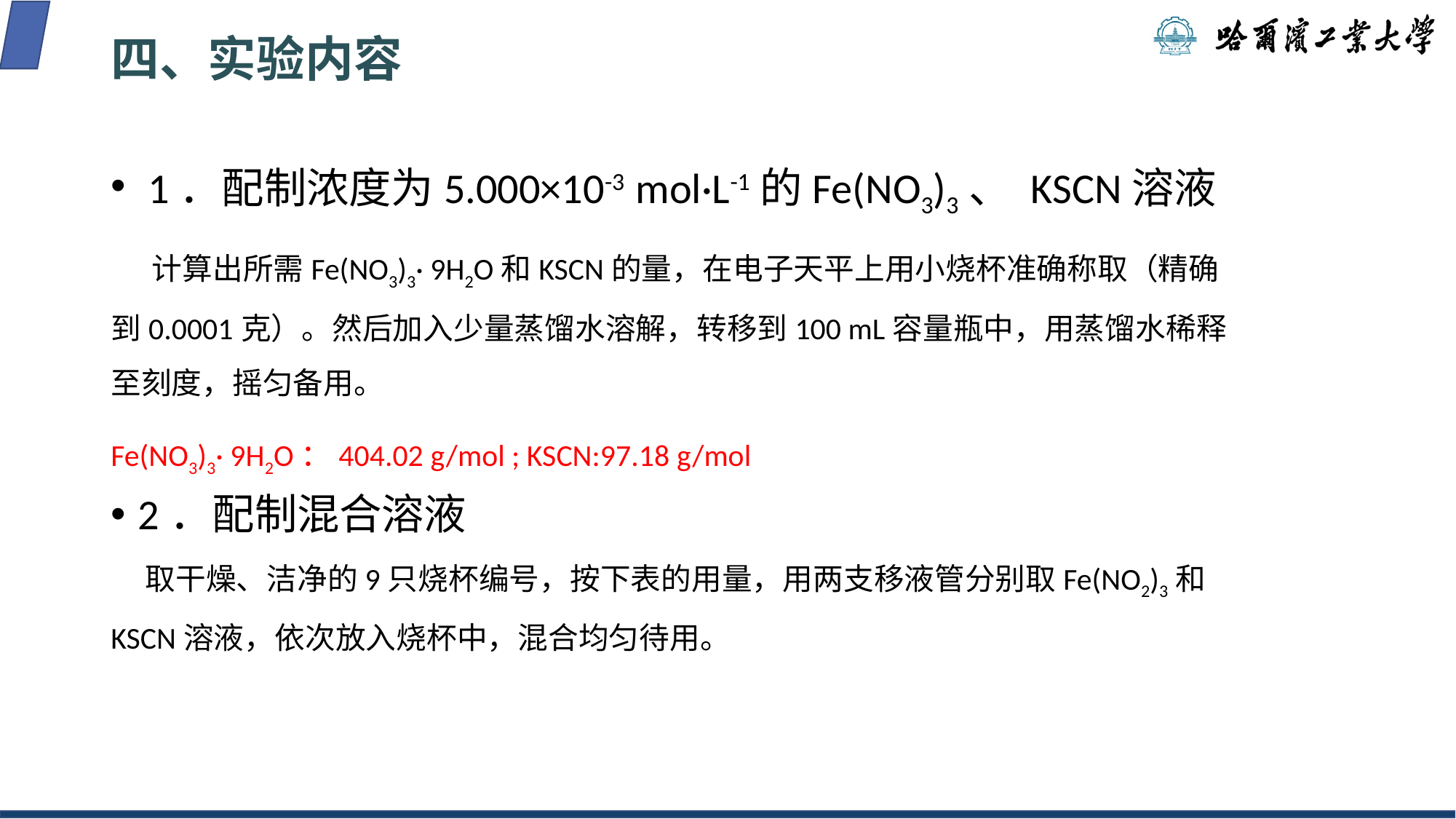

# 四、实验内容
 1．配制浓度为5.000×10-3  mol·L-1的Fe(NO3)3、 KSCN溶液
     计算出所需Fe(NO3)3· 9H2O和KSCN的量，在电子天平上用小烧杯准确称取（精确到0.0001克）。然后加入少量蒸馏水溶解，转移到100 mL容量瓶中，用蒸馏水稀释至刻度，摇匀备用。
Fe(NO3)3· 9H2O：404.02 g/mol ; KSCN:97.18 g/mol
2．配制混合溶液
    取干燥、洁净的9只烧杯编号，按下表的用量，用两支移液管分别取Fe(NO2)3和KSCN溶液，依次放入烧杯中，混合均匀待用。